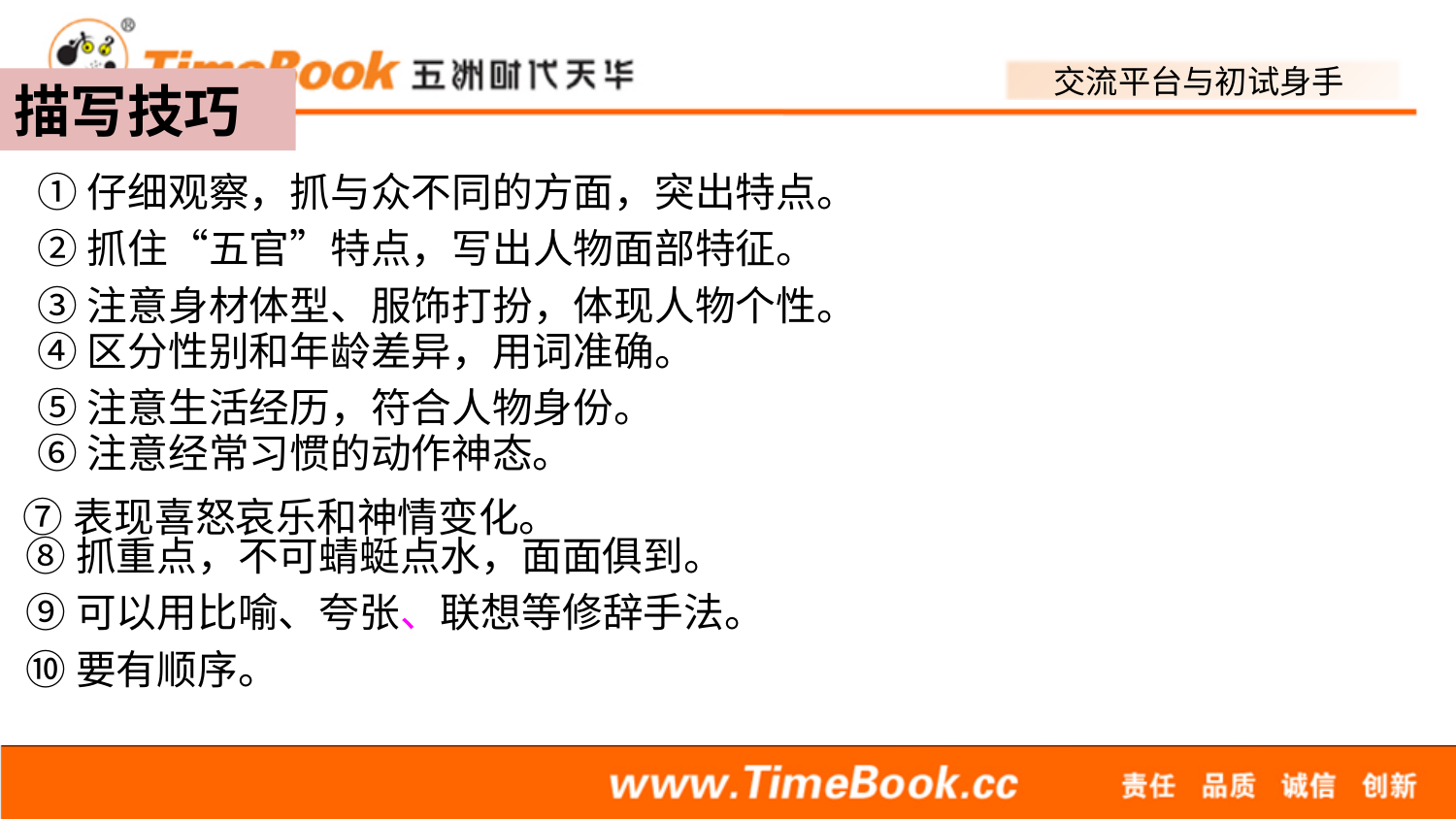

描写技巧
①仔细观察，抓与众不同的方面，突出特点。
②抓住“五官”特点，写出人物面部特征。
③注意身材体型、服饰打扮，体现人物个性。
④区分性别和年龄差异，用词准确。
⑤注意生活经历，符合人物身份。
⑥注意经常习惯的动作神态。
 ⑦表现喜怒哀乐和神情变化。
⑧抓重点，不可蜻蜓点水，面面俱到。
⑨可以用比喻、夸张、联想等修辞手法。
⑩要有顺序。